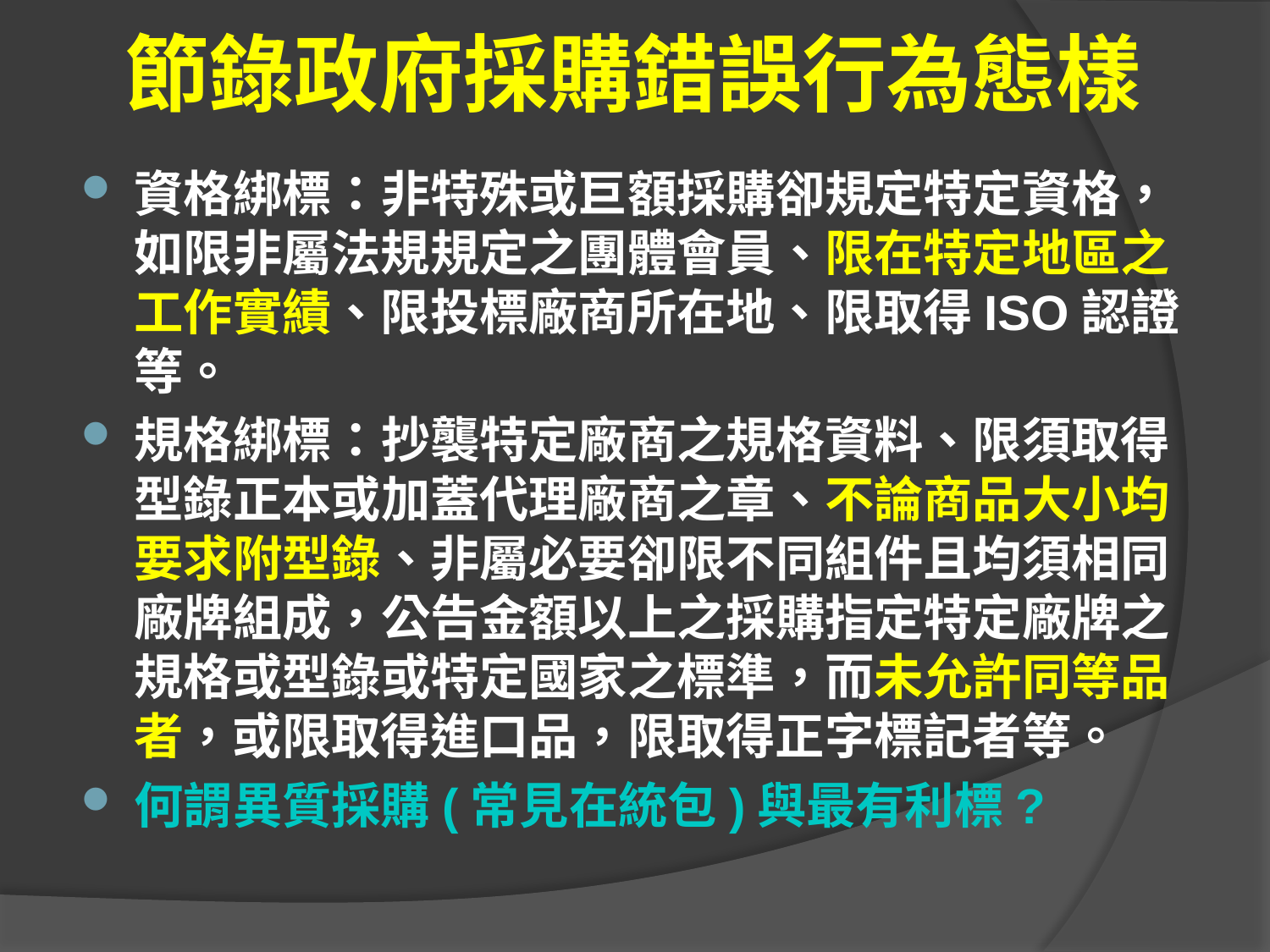

# 節錄政府採購錯誤行為態樣
資格綁標：非特殊或巨額採購卻規定特定資格，如限非屬法規規定之團體會員、限在特定地區之工作實績、限投標廠商所在地、限取得ISO認證等。
規格綁標：抄襲特定廠商之規格資料、限須取得型錄正本或加蓋代理廠商之章、不論商品大小均要求附型錄、非屬必要卻限不同組件且均須相同廠牌組成，公告金額以上之採購指定特定廠牌之規格或型錄或特定國家之標準，而未允許同等品者，或限取得進口品，限取得正字標記者等。
何謂異質採購(常見在統包)與最有利標?